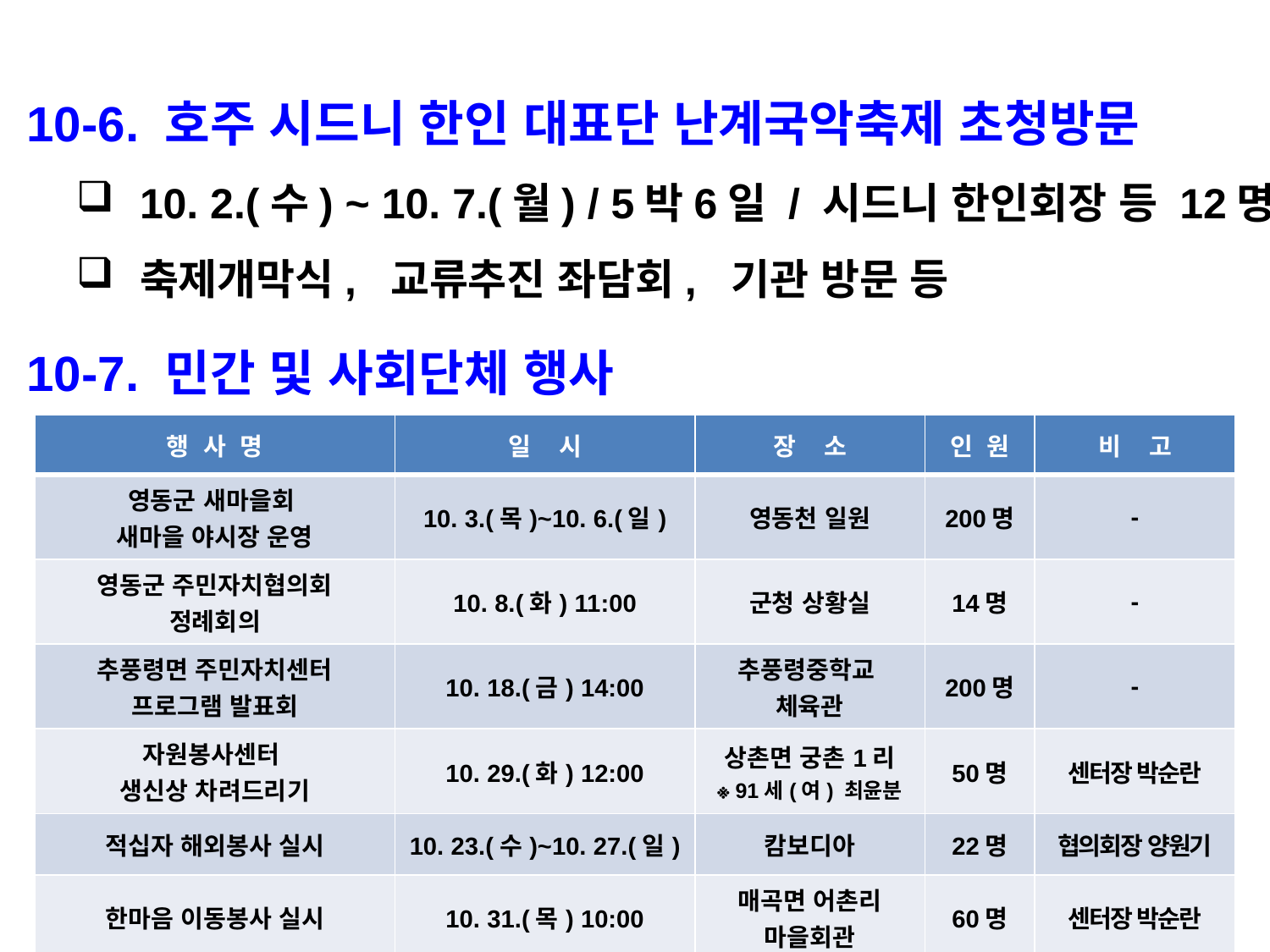

10-6. 호주 시드니 한인 대표단 난계국악축제 초청방문
10. 2.(수) ~ 10. 7.(월) / 5박6일 / 시드니 한인회장 등 12명
축제개막식,  교류추진 좌담회,  기관 방문 등
 10-7. 민간 및 사회단체 행사
| 행 사 명 | 일 시 | 장 소 | 인 원 | 비 고 |
| --- | --- | --- | --- | --- |
| 영동군 새마을회 새마을 야시장 운영 | 10. 3.(목)~10. 6.(일) | 영동천 일원 | 200명 | - |
| 영동군 주민자치협의회 정례회의 | 10. 8.(화) 11:00 | 군청 상황실 | 14명 | - |
| 추풍령면 주민자치센터 프로그램 발표회 | 10. 18.(금) 14:00 | 추풍령중학교 체육관 | 200명 | - |
| 자원봉사센터 생신상 차려드리기 | 10. 29.(화) 12:00 | 상촌면 궁촌1리 ※ 91세(여) 최윤분 | 50명 | 센터장 박순란 |
| 적십자 해외봉사 실시 | 10. 23.(수)~10. 27.(일) | 캄보디아 | 22명 | 협의회장 양원기 |
| 한마음 이동봉사 실시 | 10. 31.(목) 10:00 | 매곡면 어촌리 마을회관 | 60명 | 센터장 박순란 |